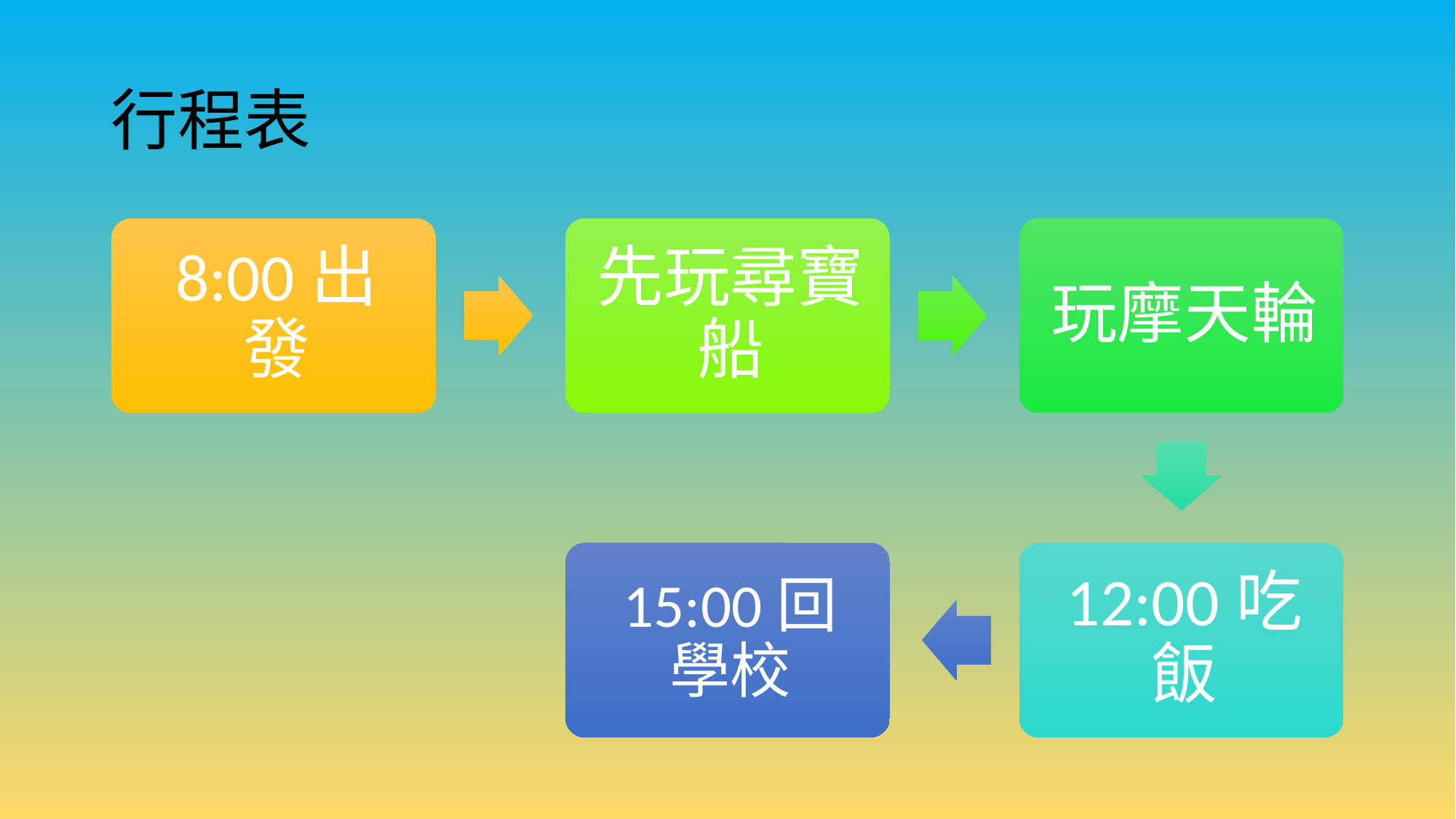

# 行程表
8:00出發

先玩尋寶船

玩摩天輪

12:00吃飯

15:00回學校